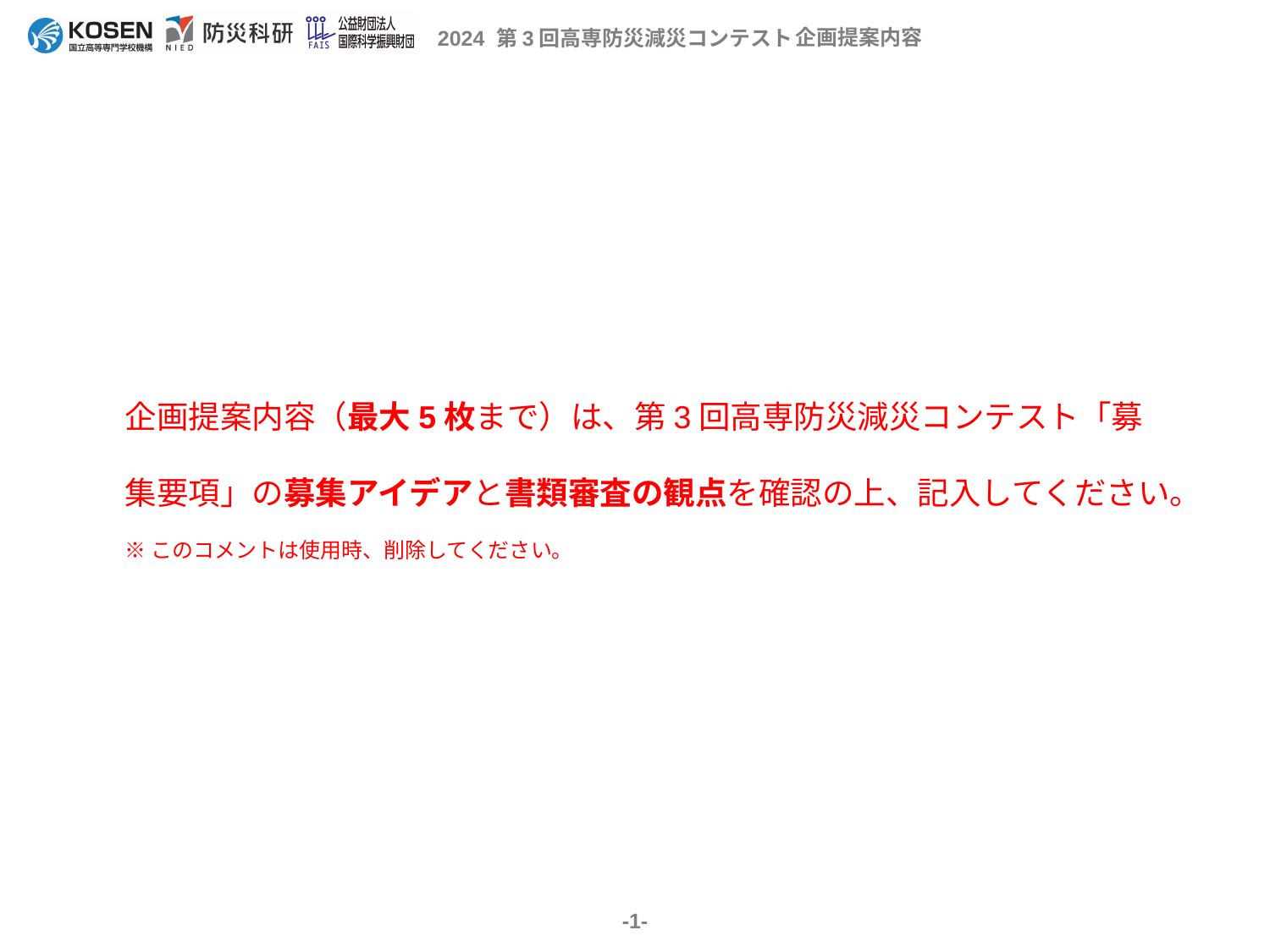

企画提案内容（最大5枚まで）は、第3回高専防災減災コンテスト「募集要項」の募集アイデアと書類審査の観点を確認の上、記入してください。
※このコメントは使用時、削除してください。